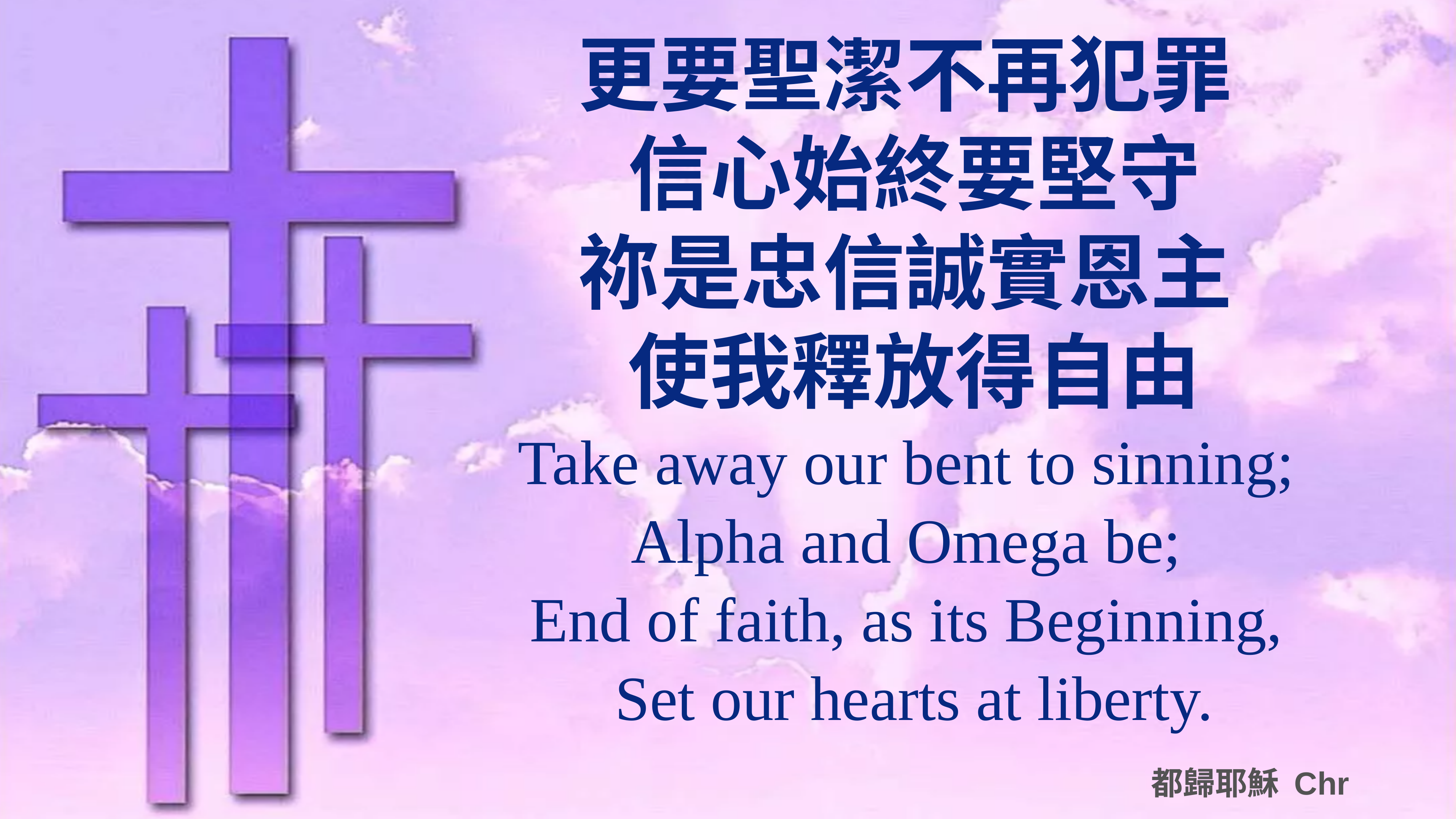

更要聖潔不再犯罪
信心始終要堅守
祢是忠信誠實恩主
使我釋放得自由
Take away our bent to sinning;
Alpha and Omega be;
End of faith, as its Beginning,
Set our hearts at liberty.
# 都歸耶穌 Chr